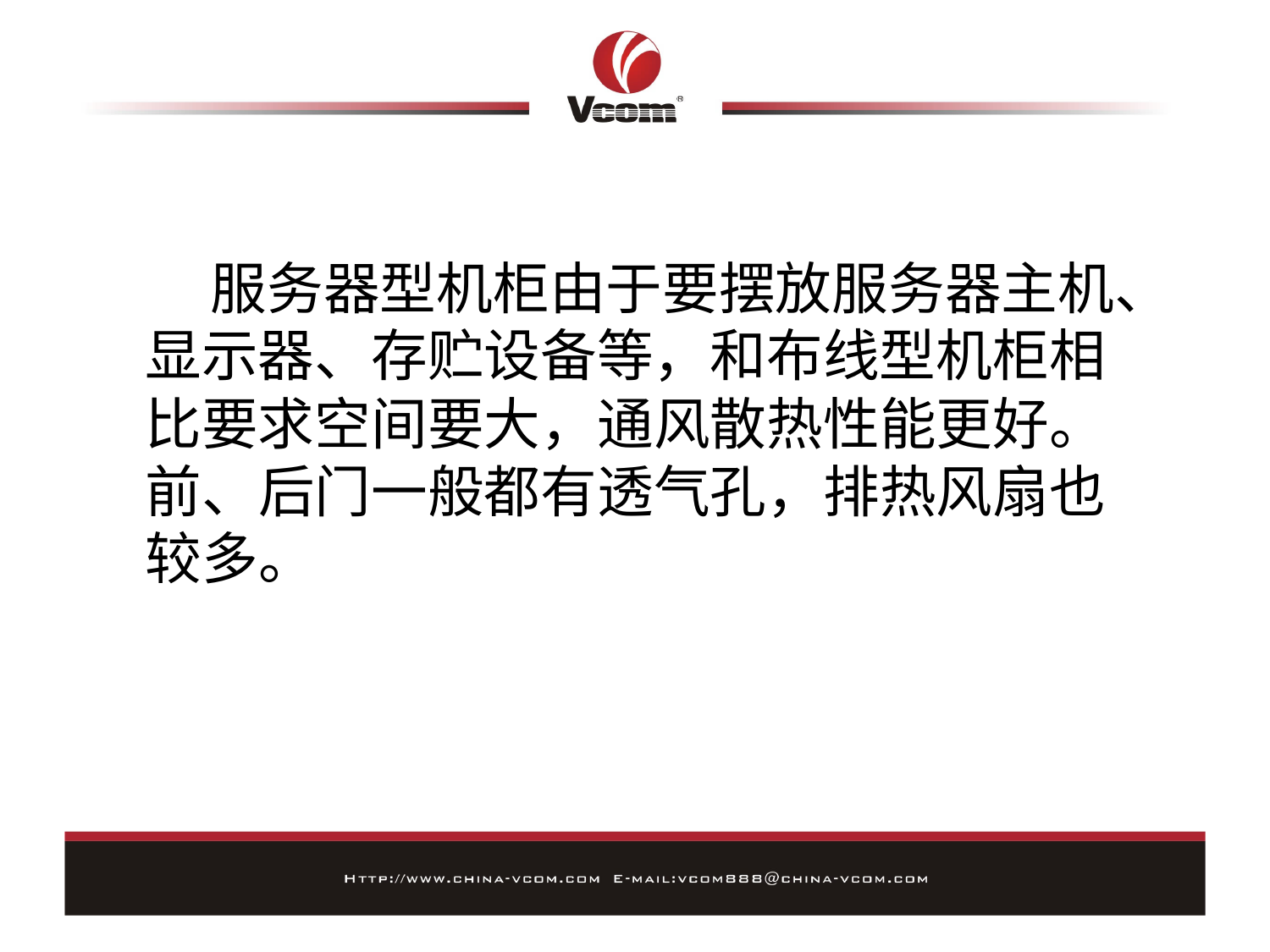

服务器型机柜由于要摆放服务器主机、显示器、存贮设备等，和布线型机柜相比要求空间要大，通风散热性能更好。前、后门一般都有透气孔，排热风扇也较多。